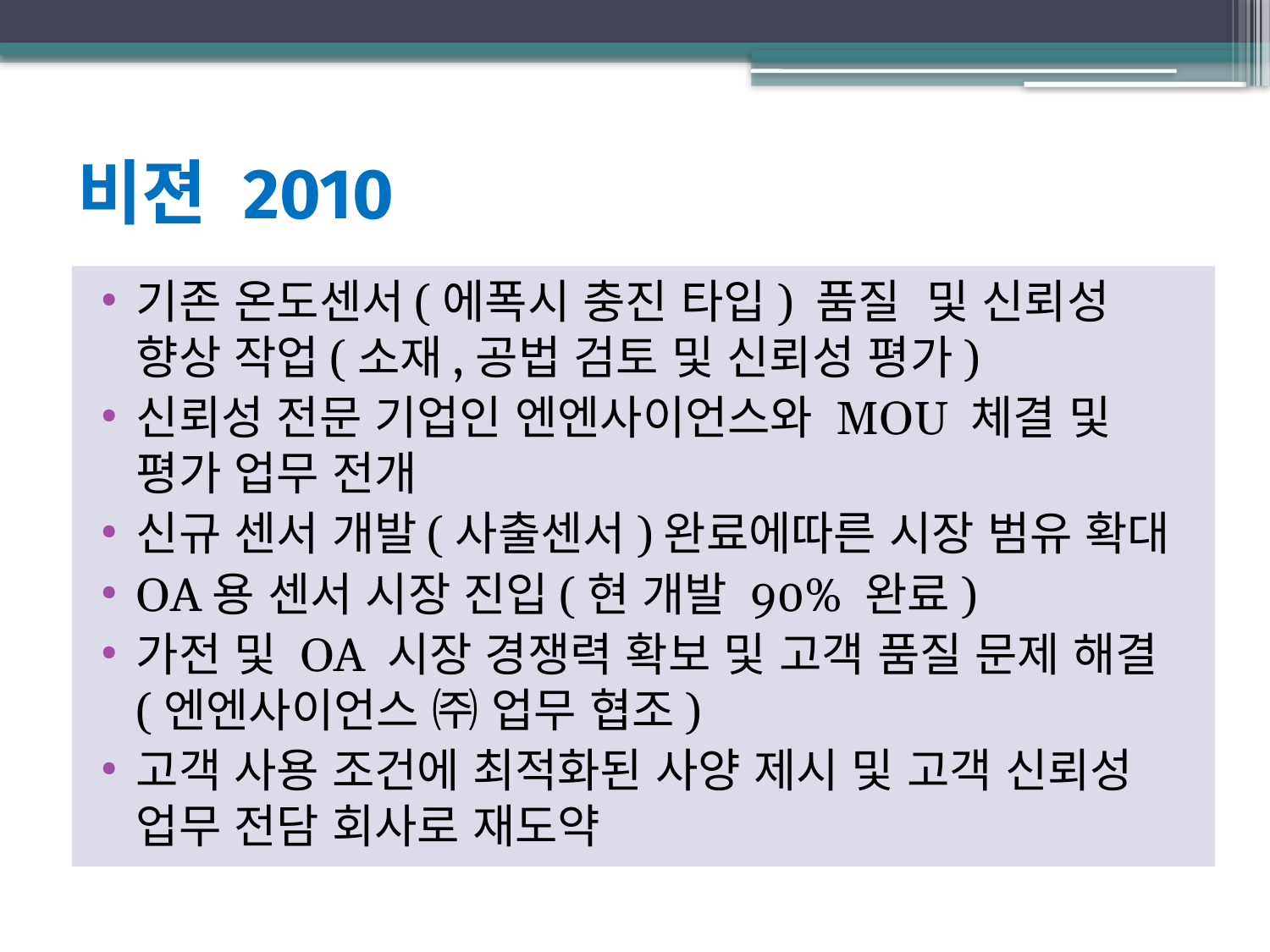

# 비젼 2010
기존 온도센서(에폭시 충진 타입) 품질  및 신뢰성    향상 작업(소재,공법 검토 및 신뢰성 평가)
신뢰성 전문 기업인 엔엔사이언스와 MOU 체결 및  평가 업무 전개
신규 센서 개발(사출센서)완료에따른 시장 범유 확대
OA용 센서 시장 진입(현 개발 90% 완료)
가전 및 OA 시장 경쟁력 확보 및 고객 품질 문제 해결(엔엔사이언스 ㈜ 업무 협조)
고객 사용 조건에 최적화된 사양 제시 및 고객 신뢰성 업무 전담 회사로 재도약